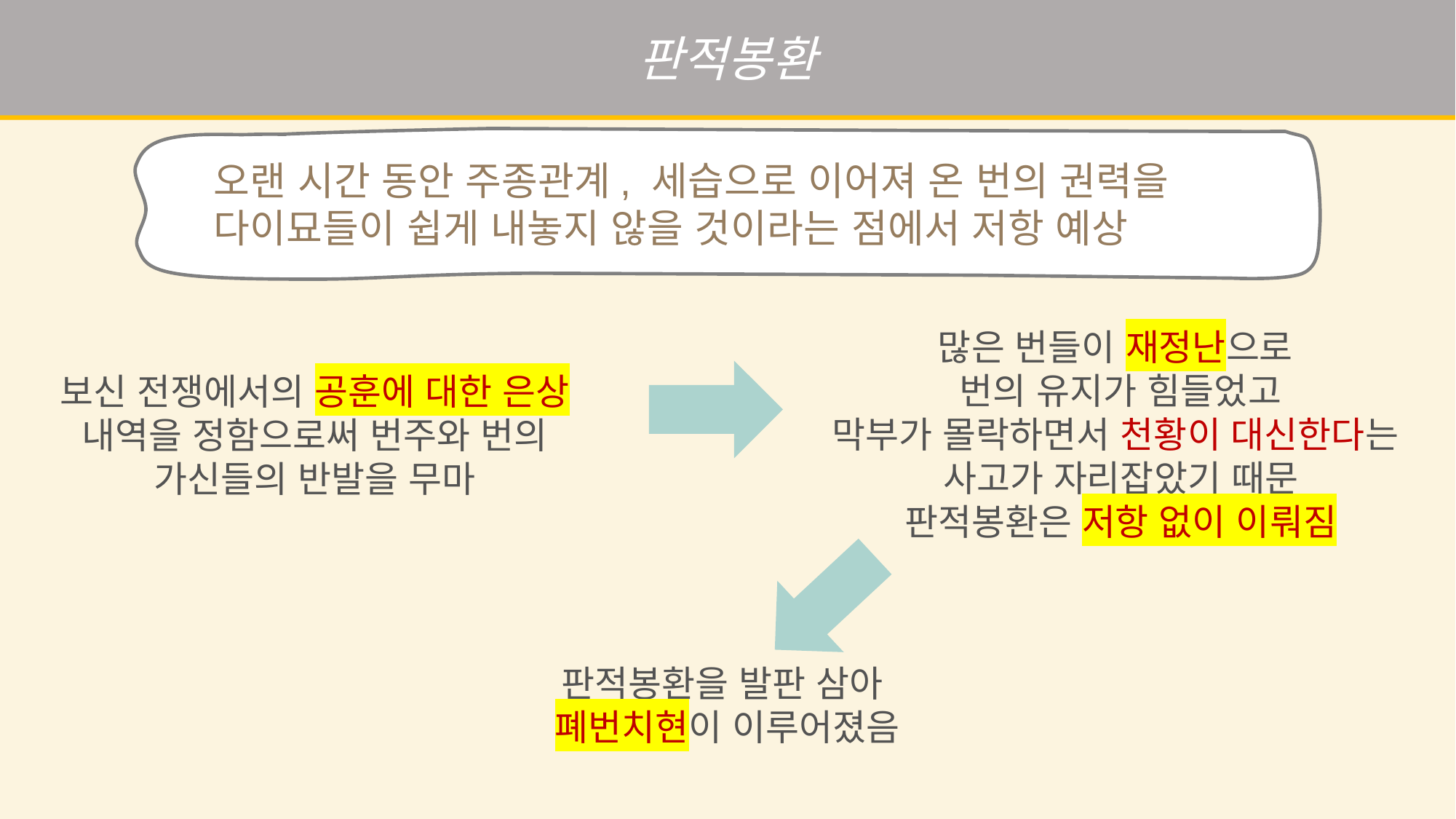

판적봉환

오랜 시간 동안 주종관계, 세습으로 이어져 온 번의 권력을
다이묘들이 쉽게 내놓지 않을 것이라는 점에서 저항 예상
많은 번들이 재정난으로
번의 유지가 힘들었고
막부가 몰락하면서 천황이 대신한다는
사고가 자리잡았기 때문
판적봉환은 저항 없이 이뤄짐

보신 전쟁에서의 공훈에 대한 은상 내역을 정함으로써 번주와 번의 가신들의 반발을 무마

판적봉환을 발판 삼아
폐번치현이 이루어졌음